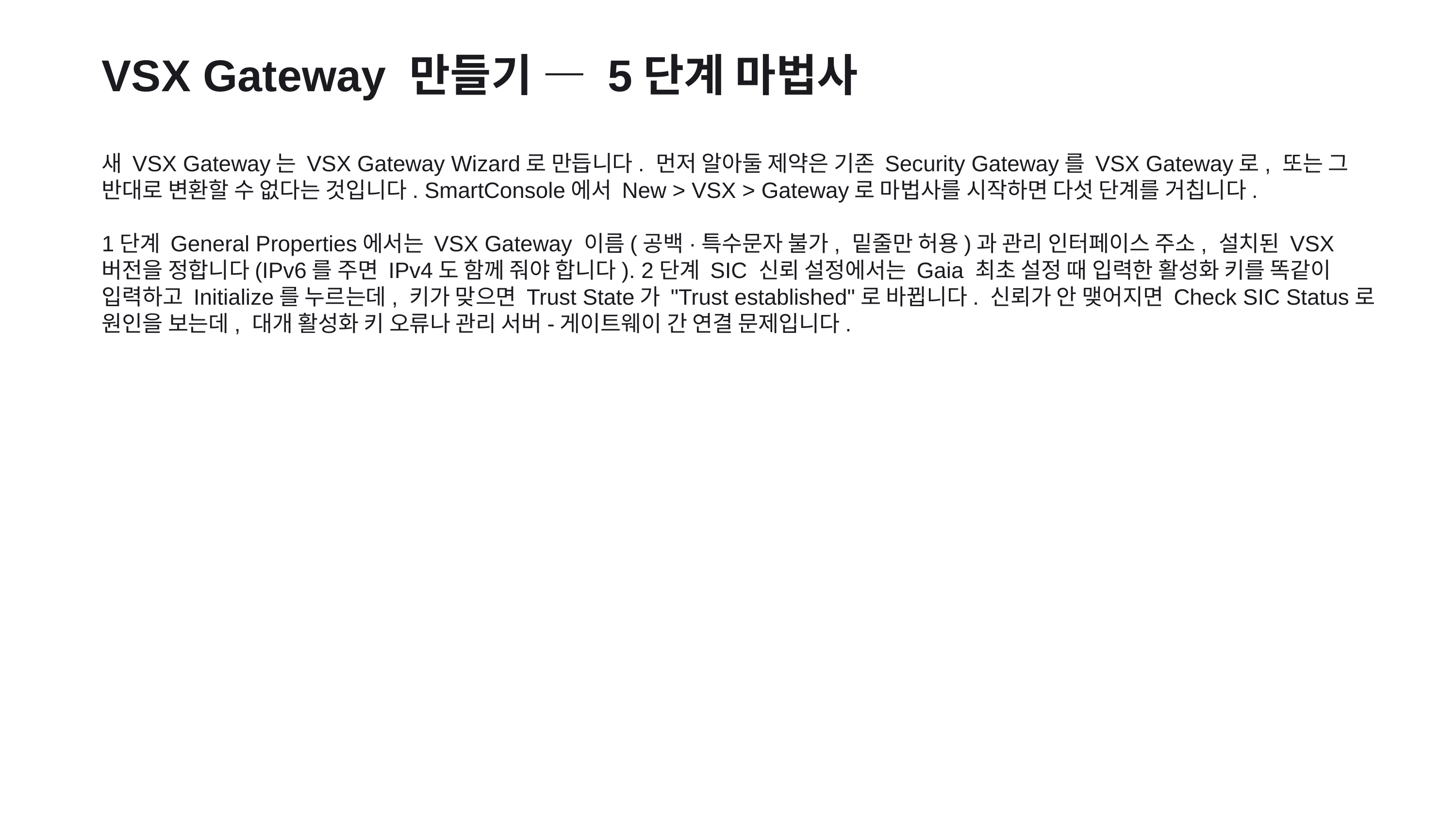

VSX Gateway 만들기 — 5단계 마법사
새 VSX Gateway는 VSX Gateway Wizard로 만듭니다. 먼저 알아둘 제약은 기존 Security Gateway를 VSX Gateway로, 또는 그 반대로 변환할 수 없다는 것입니다. SmartConsole에서 New > VSX > Gateway로 마법사를 시작하면 다섯 단계를 거칩니다.

1단계 General Properties에서는 VSX Gateway 이름(공백·특수문자 불가, 밑줄만 허용)과 관리 인터페이스 주소, 설치된 VSX 버전을 정합니다(IPv6를 주면 IPv4도 함께 줘야 합니다). 2단계 SIC 신뢰 설정에서는 Gaia 최초 설정 때 입력한 활성화 키를 똑같이 입력하고 Initialize를 누르는데, 키가 맞으면 Trust State가 "Trust established"로 바뀝니다. 신뢰가 안 맺어지면 Check SIC Status로 원인을 보는데, 대개 활성화 키 오류나 관리 서버-게이트웨이 간 연결 문제입니다.